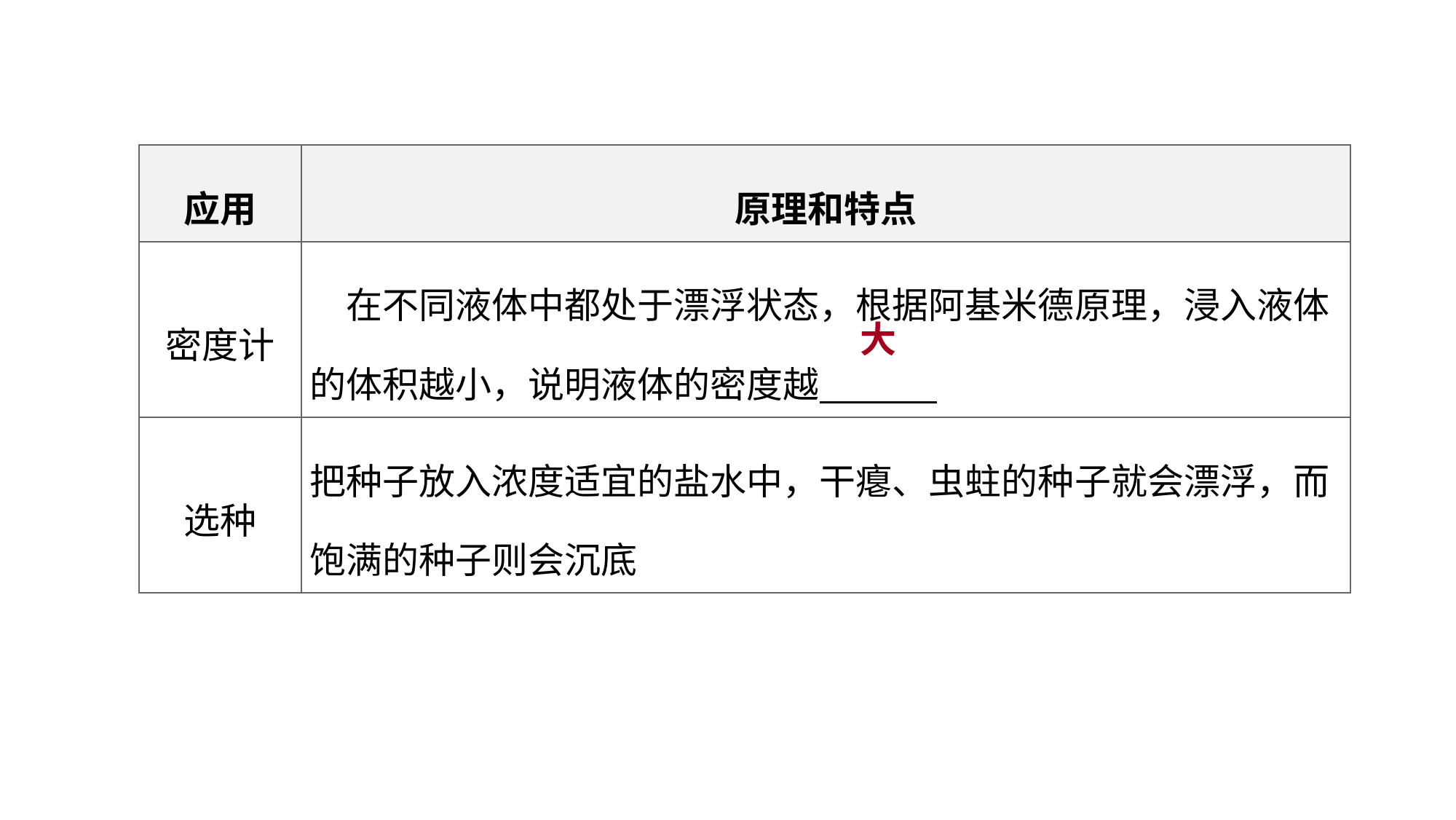

| 应用 | 原理和特点 |
| --- | --- |
| 密度计 | 在不同液体中都处于漂浮状态，根据阿基米德原理，浸入液体的体积越小，说明液体的密度越 |
| 选种 | 把种子放入浓度适宜的盐水中，干瘪、虫蛀的种子就会漂浮，而饱满的种子则会沉底 |
教材梳理 夯实基础
大